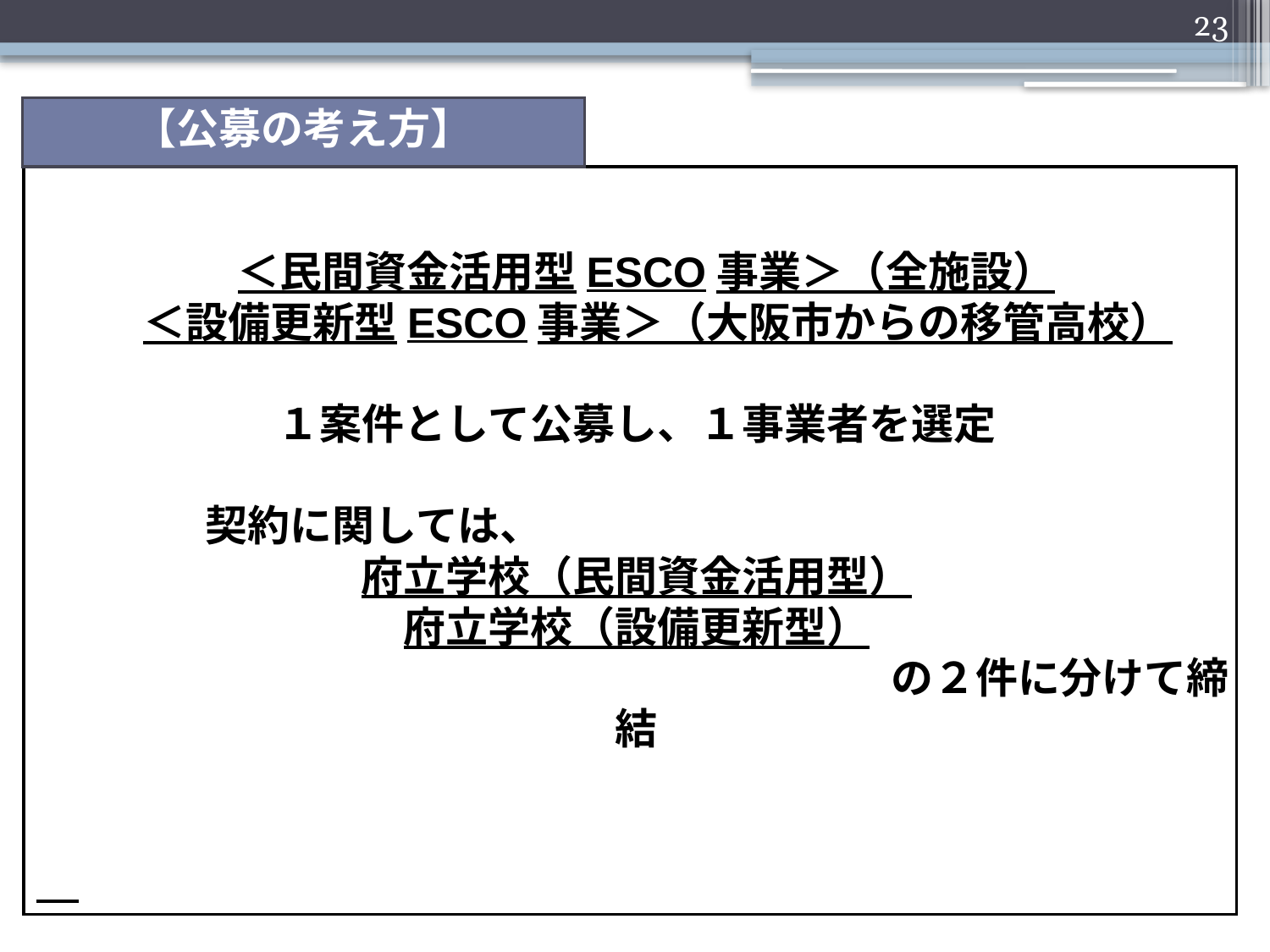

23

【公募の考え方】

 ＜民間資金活用型ESCO事業＞（全施設）
　＜設備更新型ESCO事業＞（大阪市からの移管高校）

１案件として公募し、１事業者を選定

　　　　契約に関しては、
府立学校（民間資金活用型）
府立学校（設備更新型）
　　　　　　　　　　　　　　　　　　　　の２件に分けて締結